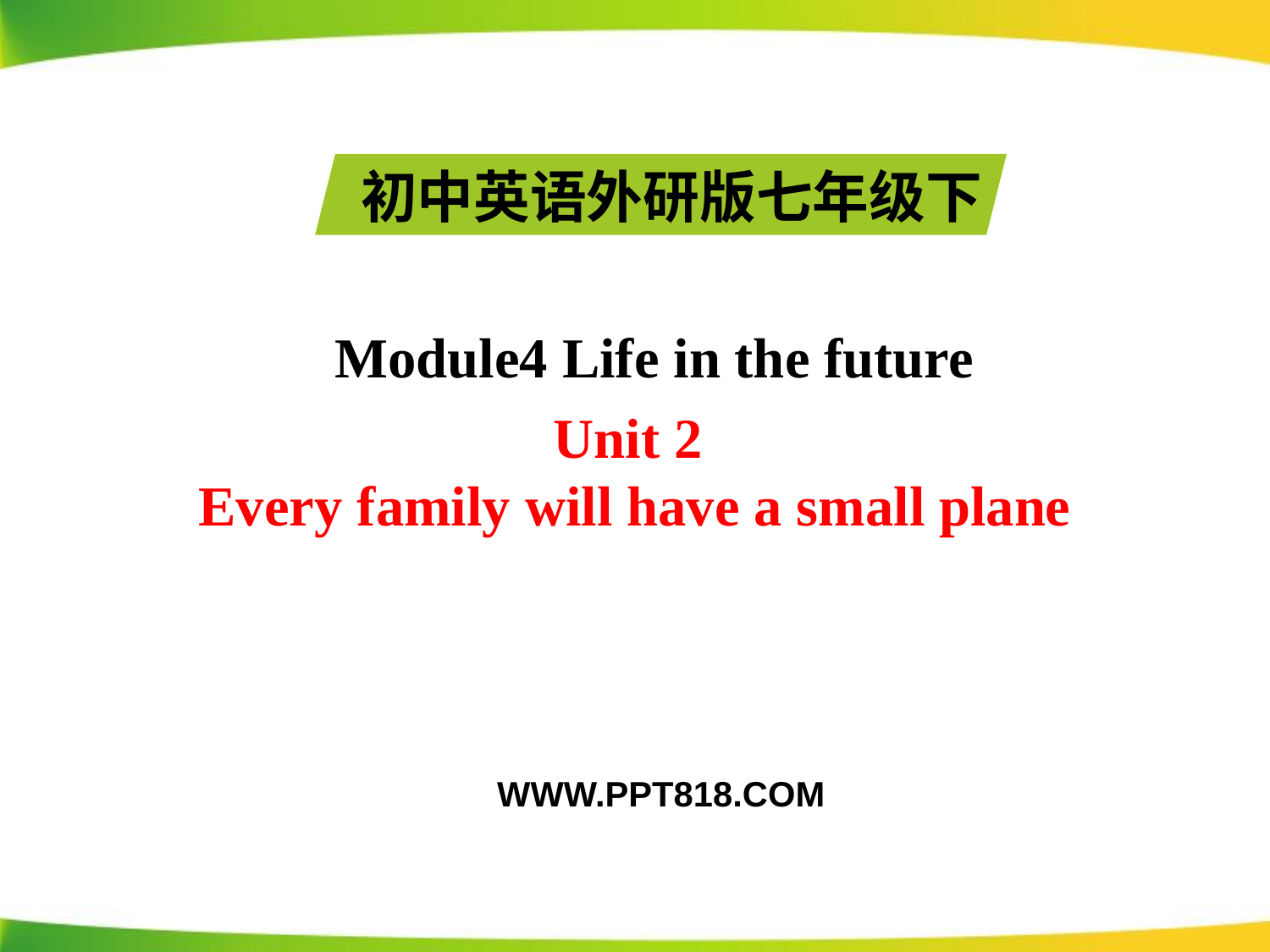

初中英语外研版七年级下
Module4 Life in the future
Unit 2
Every family will have a small plane
WWW.PPT818.COM